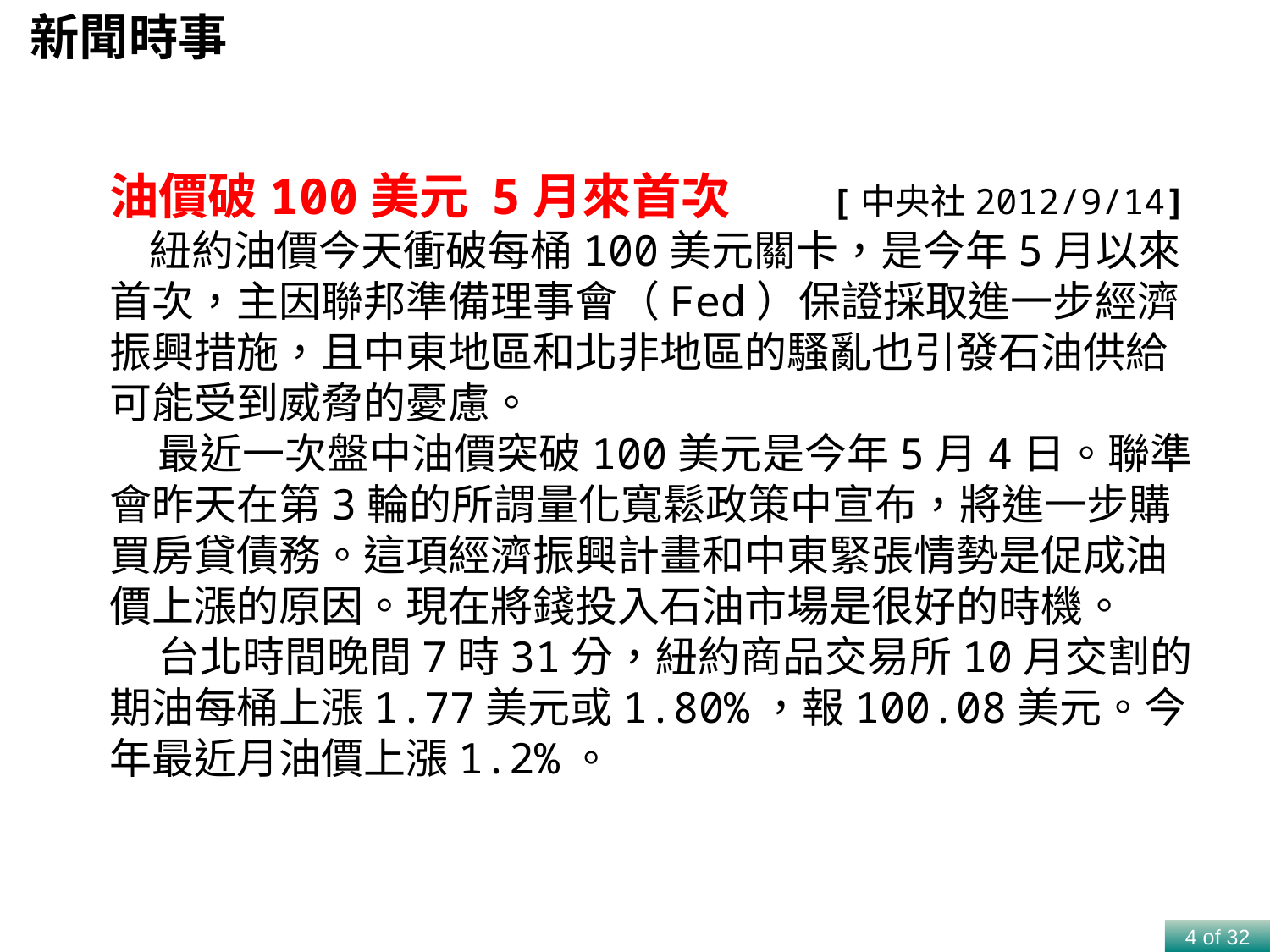

新聞時事
油價破100美元 5月來首次        [中央社2012/9/14]
    紐約油價今天衝破每桶100美元關卡，是今年5月以來首次，主因聯邦準備理事會（Fed）保證採取進一步經濟振興措施，且中東地區和北非地區的騷亂也引發石油供給可能受到威脅的憂慮。
    最近一次盤中油價突破100美元是今年5月4日。聯準會昨天在第3輪的所謂量化寬鬆政策中宣布，將進一步購買房貸債務。這項經濟振興計畫和中東緊張情勢是促成油價上漲的原因。現在將錢投入石油市場是很好的時機。
    台北時間晚間7時31分，紐約商品交易所10月交割的期油每桶上漲1.77美元或1.80%，報100.08美元。今年最近月油價上漲1.2%。